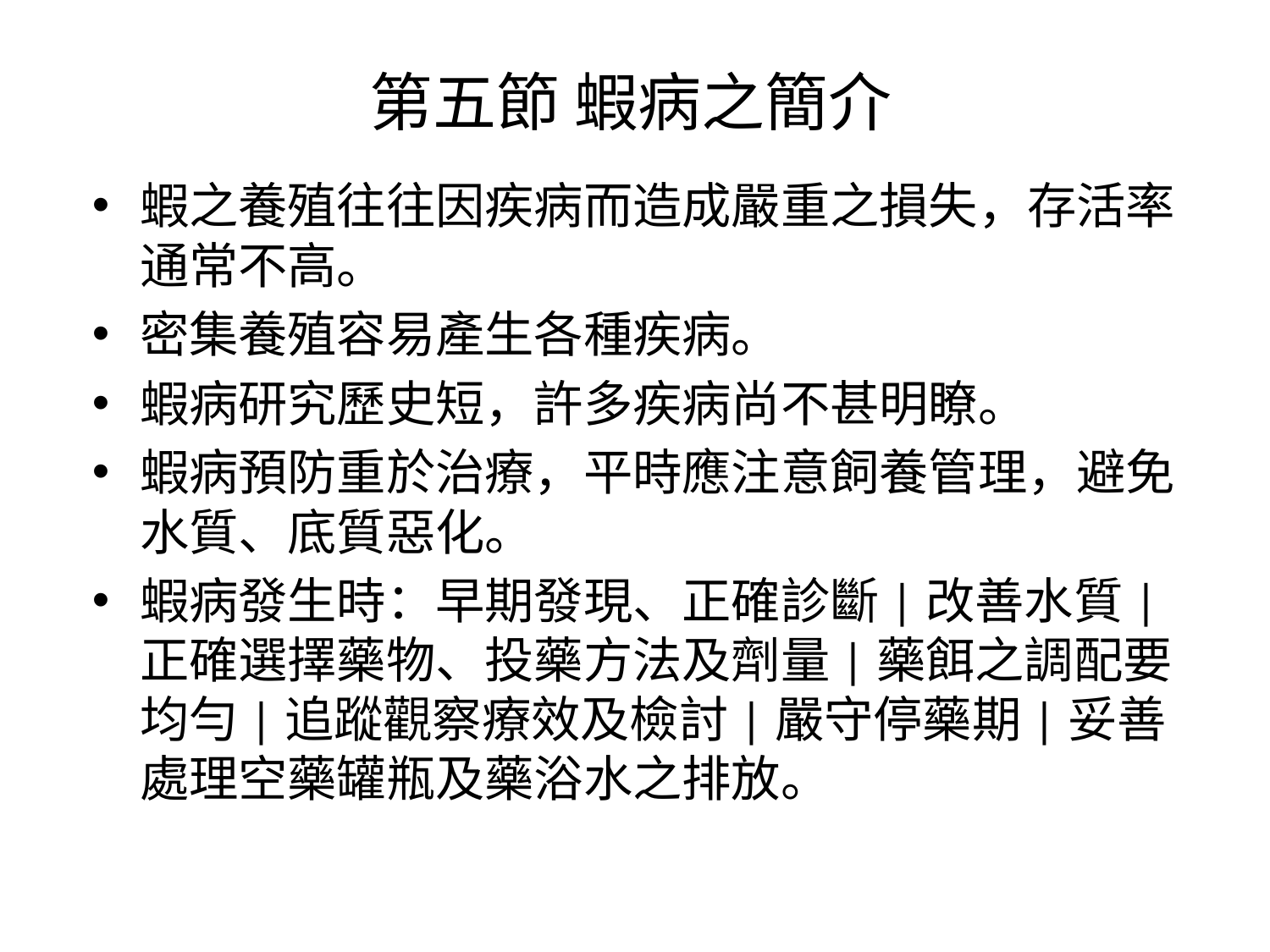

第五節 蝦病之簡介
# 蝦之養殖往往因疾病而造成嚴重之損失，存活率通常不高。
密集養殖容易產生各種疾病。
蝦病研究歷史短，許多疾病尚不甚明瞭。
蝦病預防重於治療，平時應注意飼養管理，避免水質、底質惡化。
蝦病發生時：早期發現、正確診斷|改善水質|正確選擇藥物、投藥方法及劑量|藥餌之調配要均勻|追蹤觀察療效及檢討|嚴守停藥期|妥善處理空藥罐瓶及藥浴水之排放。